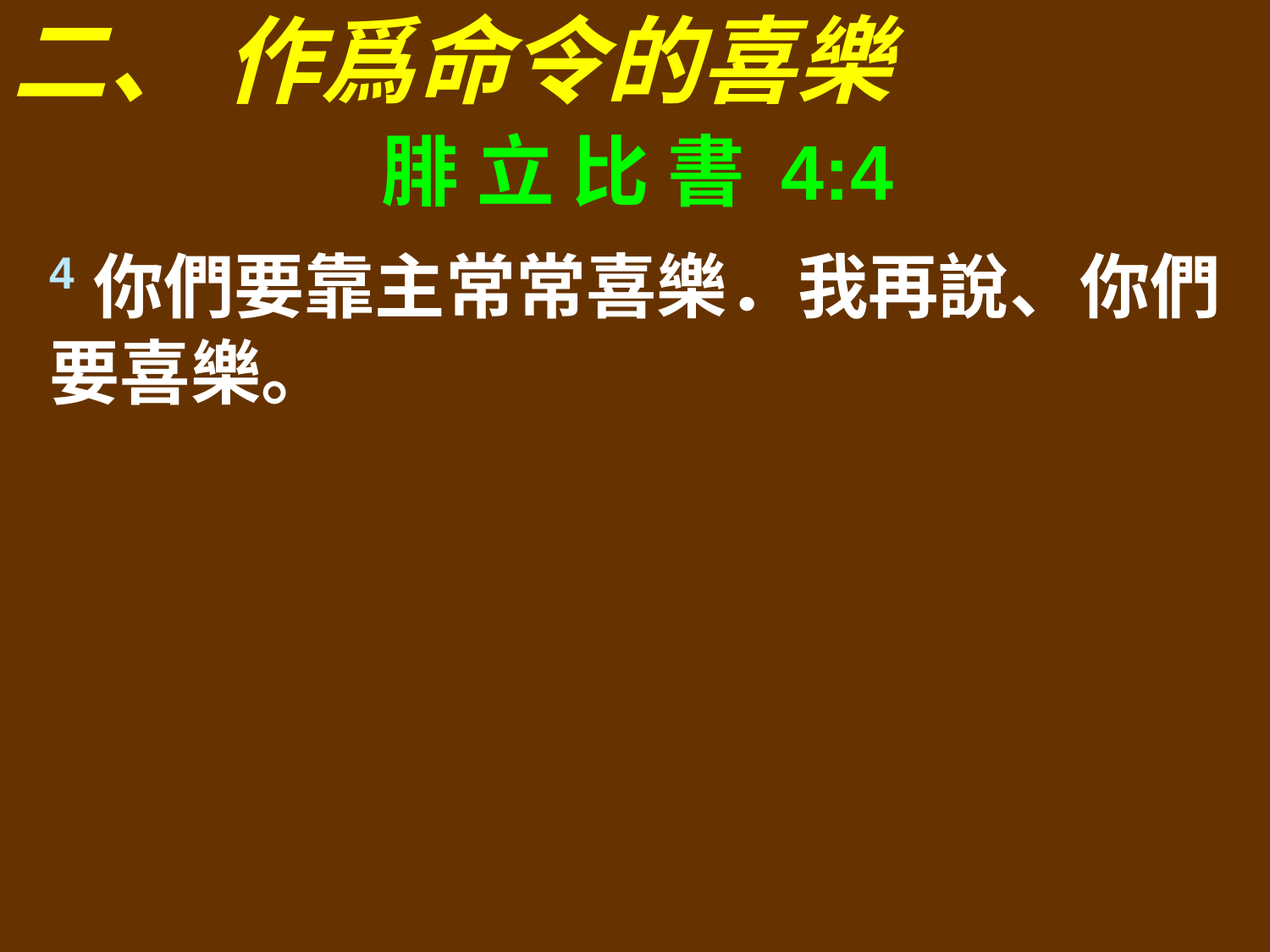

二、 作爲命令的喜樂
腓 立 比 書 4:4
4你們要靠主常常喜樂．我再說、你們要喜樂。